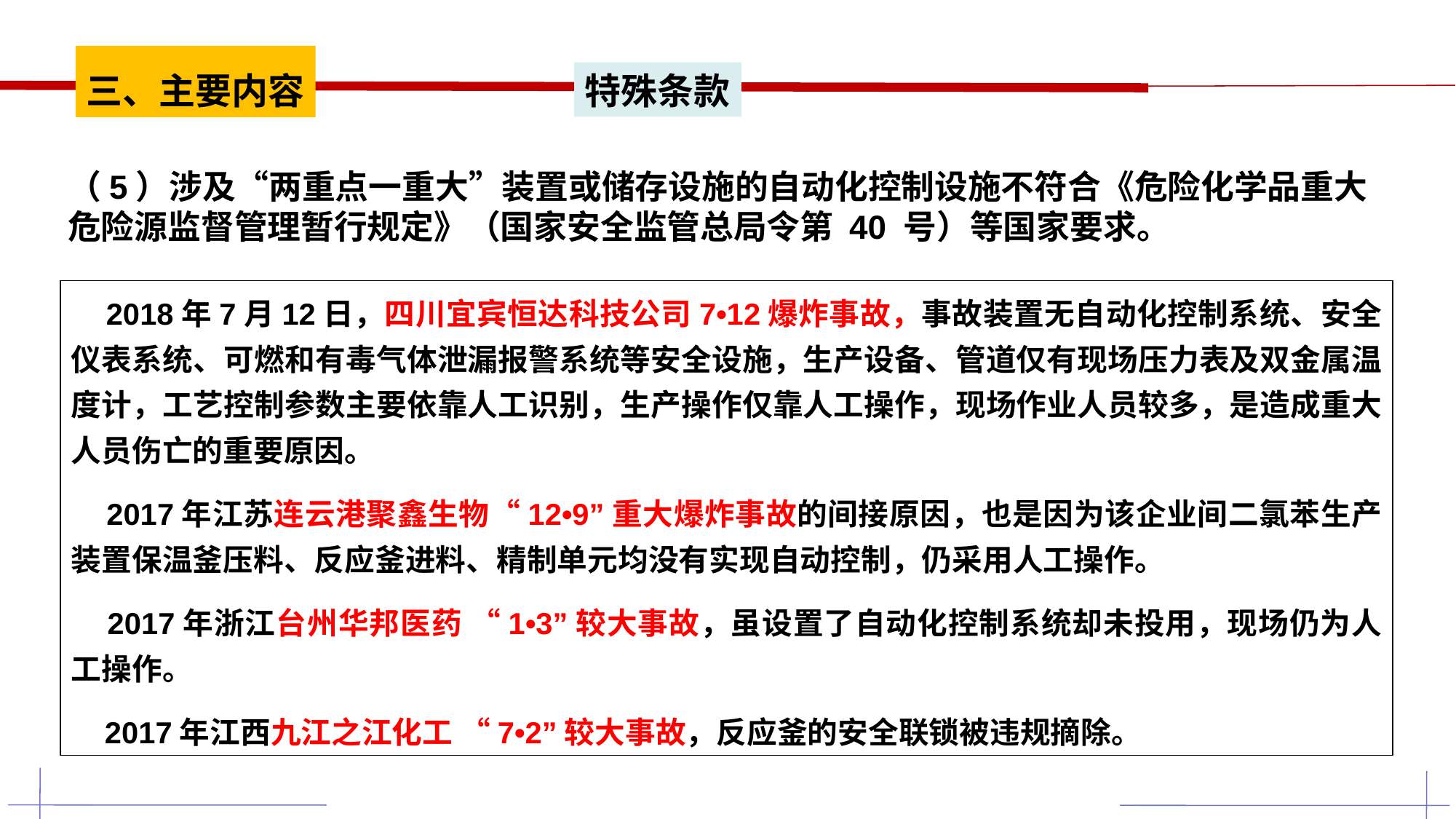

三、主要内容
特殊条款
（5）涉及“两重点一重大”装置或储存设施的自动化控制设施不符合《危险化学品重大危险源监督管理暂行规定》（国家安全监管总局令第 40 号）等国家要求。
    2018年7月12日，四川宜宾恒达科技公司7•12爆炸事故，事故装置无自动化控制系统、安全仪表系统、可燃和有毒气体泄漏报警系统等安全设施，生产设备、管道仅有现场压力表及双金属温度计，工艺控制参数主要依靠人工识别，生产操作仅靠人工操作，现场作业人员较多，是造成重大人员伤亡的重要原因。
    2017年江苏连云港聚鑫生物“12•9”重大爆炸事故的间接原因，也是因为该企业间二氯苯生产装置保温釜压料、反应釜进料、精制单元均没有实现自动控制，仍采用人工操作。
    2017年浙江台州华邦医药 “1•3”较大事故，虽设置了自动化控制系统却未投用，现场仍为人工操作。
    2017年江西九江之江化工 “7•2”较大事故，反应釜的安全联锁被违规摘除。
27